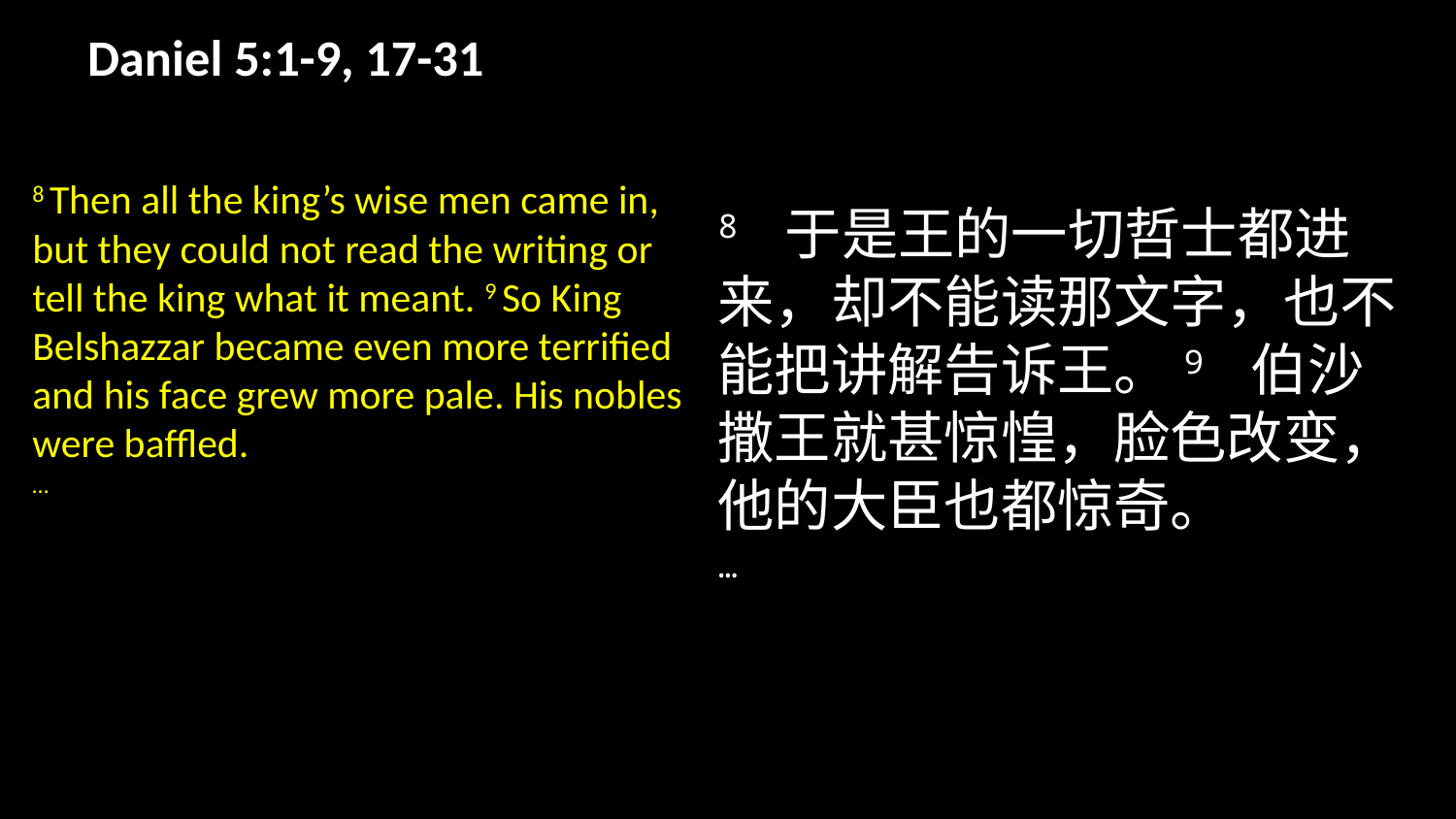

# Daniel 5:1-9, 17-31
8 Then all the king’s wise men came in, but they could not read the writing or tell the king what it meant. 9 So King Belshazzar became even more terrified and his face grew more pale. His nobles were baffled.
…
8 于是王的一切哲士都进来，却不能读那文字，也不能把讲解告诉王。9 伯沙撒王就甚惊惶，脸色改变，他的大臣也都惊奇。
…